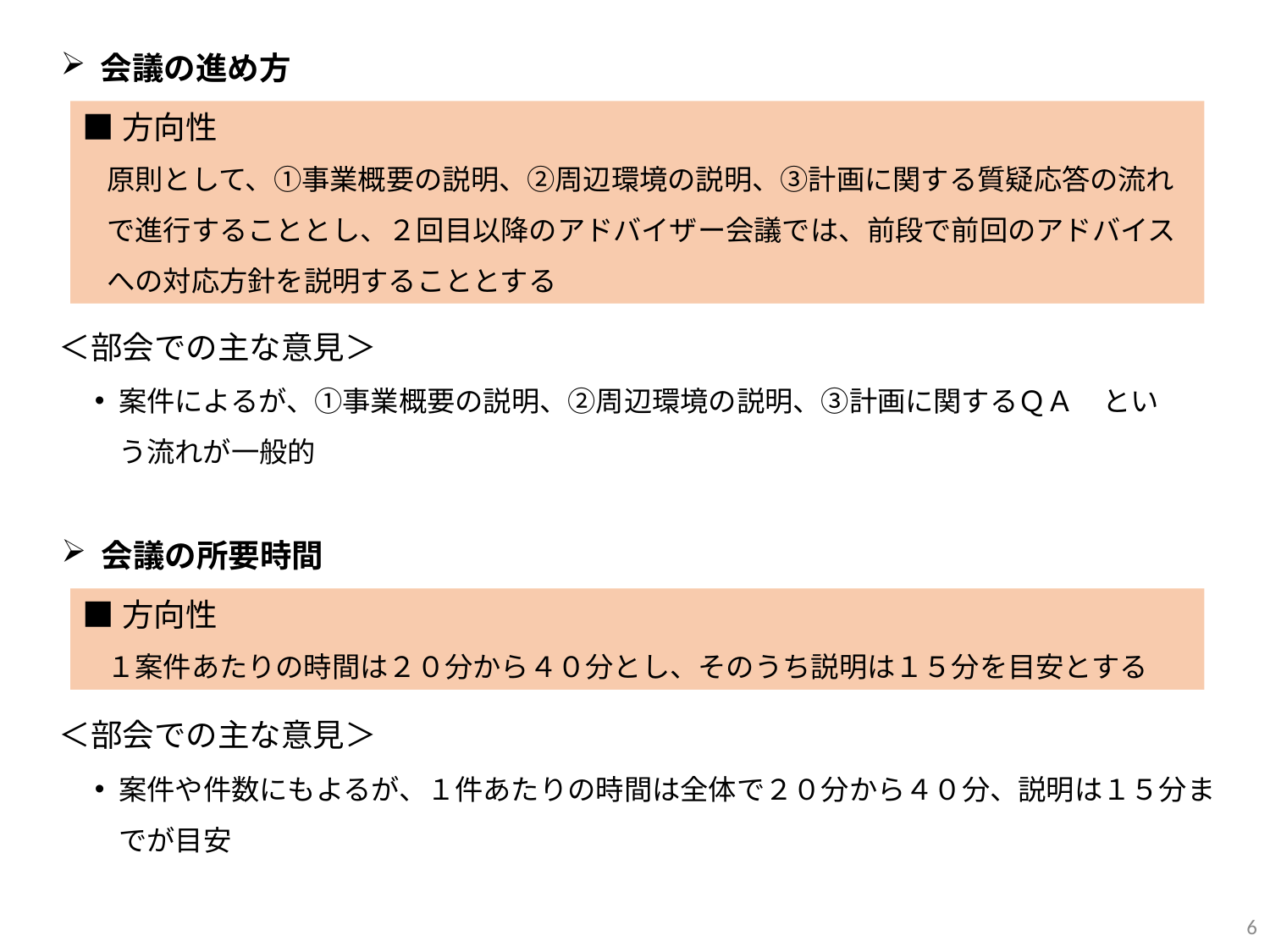

会議の進め方
■方向性
原則として、①事業概要の説明、②周辺環境の説明、③計画に関する質疑応答の流れで進行することとし、２回目以降のアドバイザー会議では、前段で前回のアドバイスへの対応方針を説明することとする
＜部会での主な意見＞
案件によるが、①事業概要の説明、②周辺環境の説明、③計画に関するＱＡ　という流れが一般的
会議の所要時間
■方向性
１案件あたりの時間は２０分から４０分とし、そのうち説明は１５分を目安とする
＜部会での主な意見＞
案件や件数にもよるが、１件あたりの時間は全体で２０分から４０分、説明は１５分までが目安
6